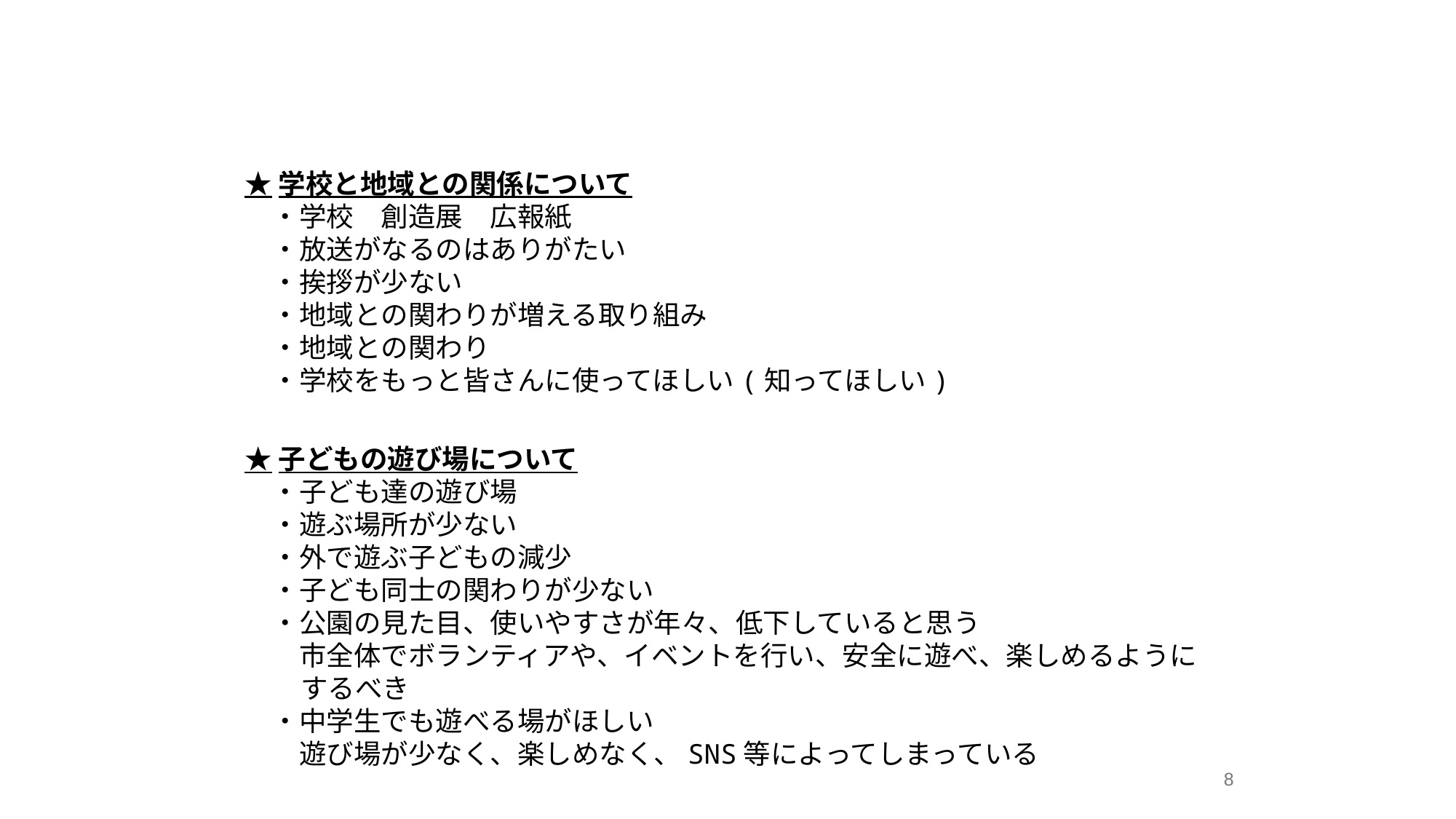

★学校と地域との関係について
　・学校　創造展　広報紙
　・放送がなるのはありがたい
　・挨拶が少ない
　・地域との関わりが増える取り組み
　・地域との関わり
　・学校をもっと皆さんに使ってほしい(知ってほしい)

★子どもの遊び場について
　・子ども達の遊び場
　・遊ぶ場所が少ない
　・外で遊ぶ子どもの減少
　・子ども同士の関わりが少ない
　・公園の見た目、使いやすさが年々、低下していると思う
　　市全体でボランティアや、イベントを行い、安全に遊べ、楽しめるようにするべき
　・中学生でも遊べる場がほしい
　　遊び場が少なく、楽しめなく、SNS等によってしまっている
8